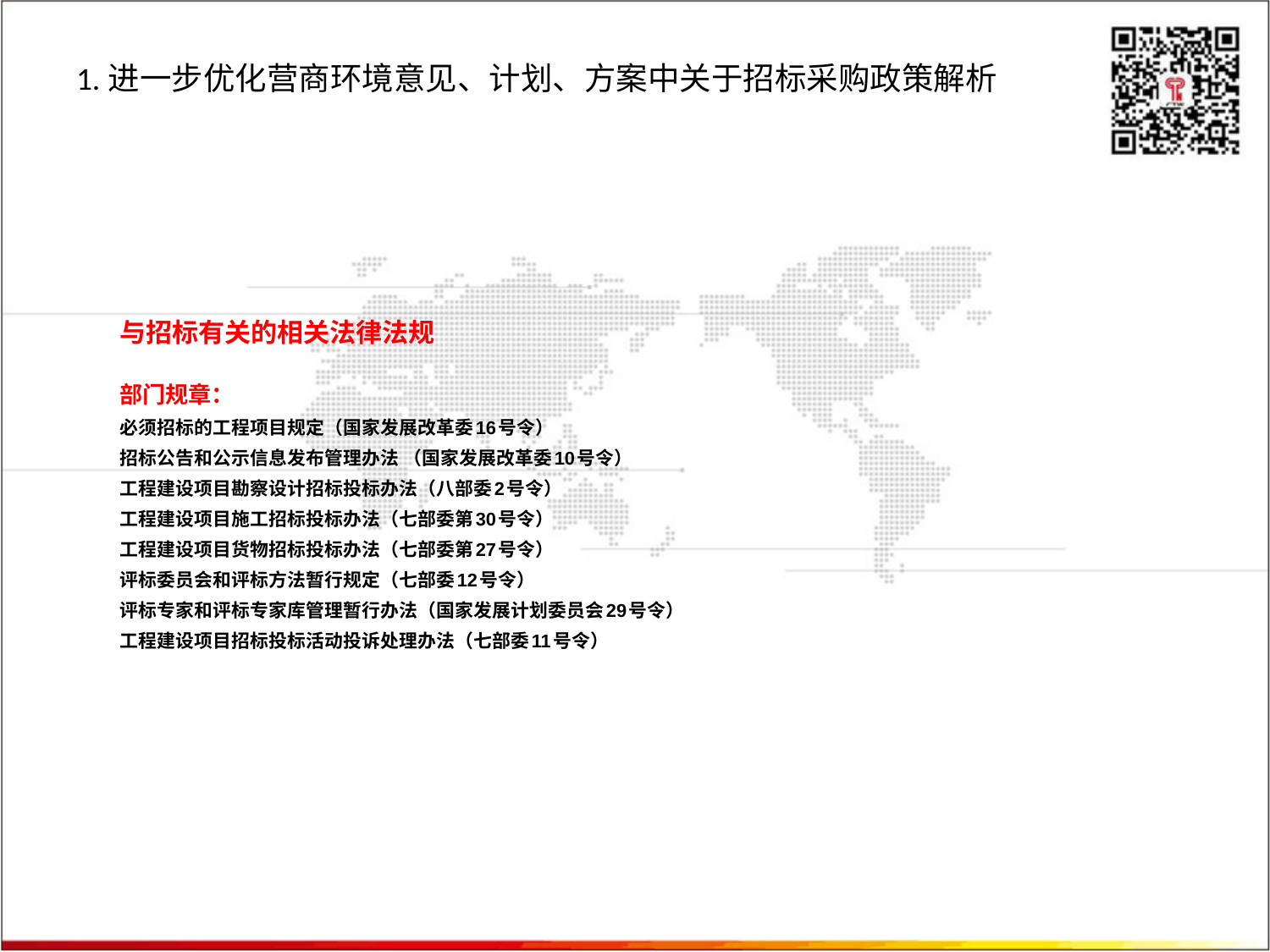

1.进一步优化营商环境意见、计划、方案中关于招标采购政策解析
# 与招标有关的相关法律法规 部门规章： 必须招标的工程项目规定（国家发展改革委16号令） 招标公告和公示信息发布管理办法 （国家发展改革委10号令） 工程建设项目勘察设计招标投标办法（八部委2号令） 工程建设项目施工招标投标办法（七部委第30号令） 工程建设项目货物招标投标办法（七部委第27号令） 评标委员会和评标方法暂行规定（七部委12号令） 评标专家和评标专家库管理暂行办法（国家发展计划委员会29号令） 工程建设项目招标投标活动投诉处理办法（七部委11号令）